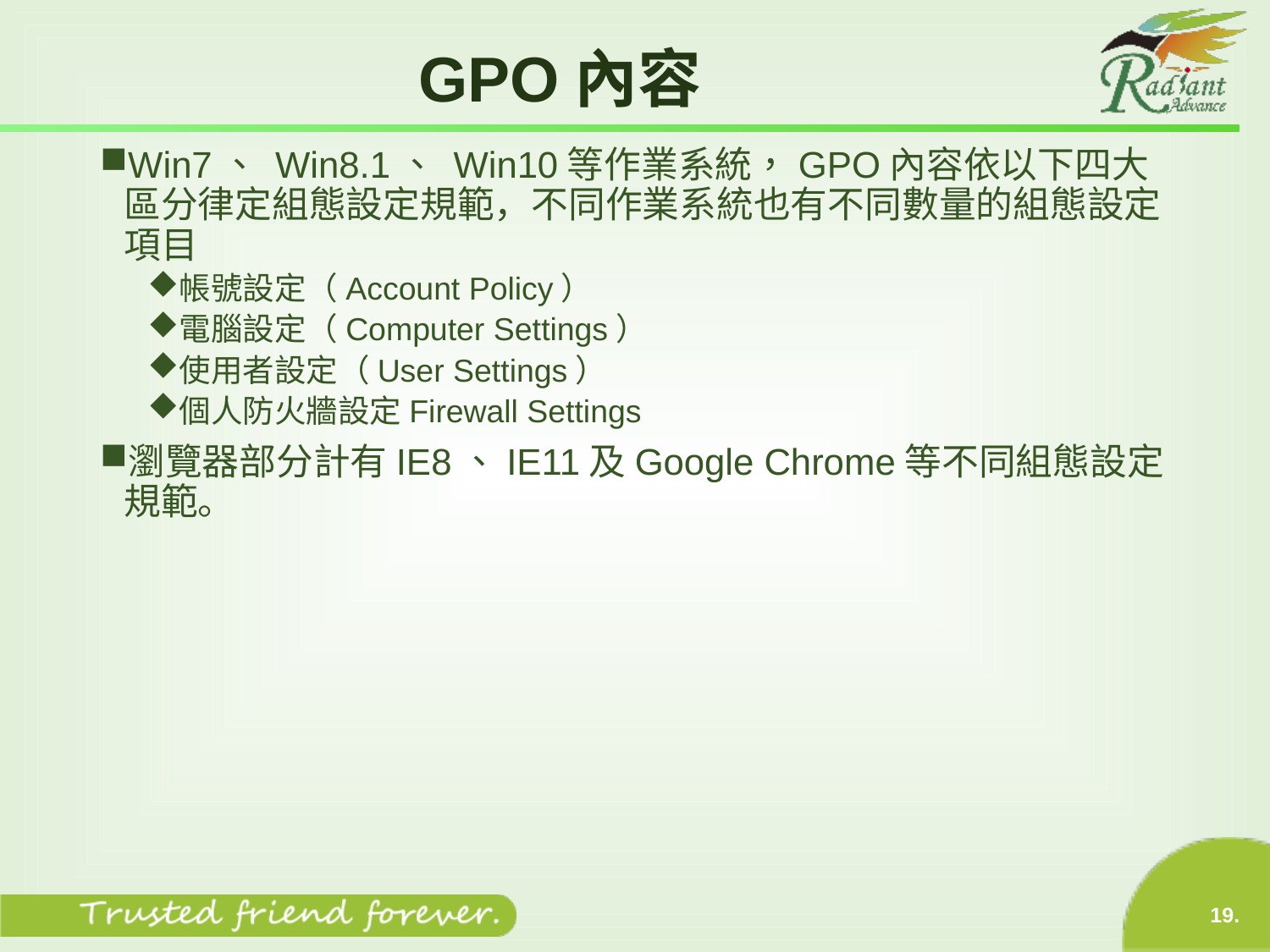

# GPO內容
Win7、 Win8.1、 Win10等作業系統，GPO內容依以下四大區分律定組態設定規範，不同作業系統也有不同數量的組態設定項目
帳號設定（Account Policy）
電腦設定（Computer Settings）
使用者設定（User Settings）
個人防火牆設定Firewall Settings
瀏覽器部分計有IE8、IE11及Google Chrome等不同組態設定規範。
19.